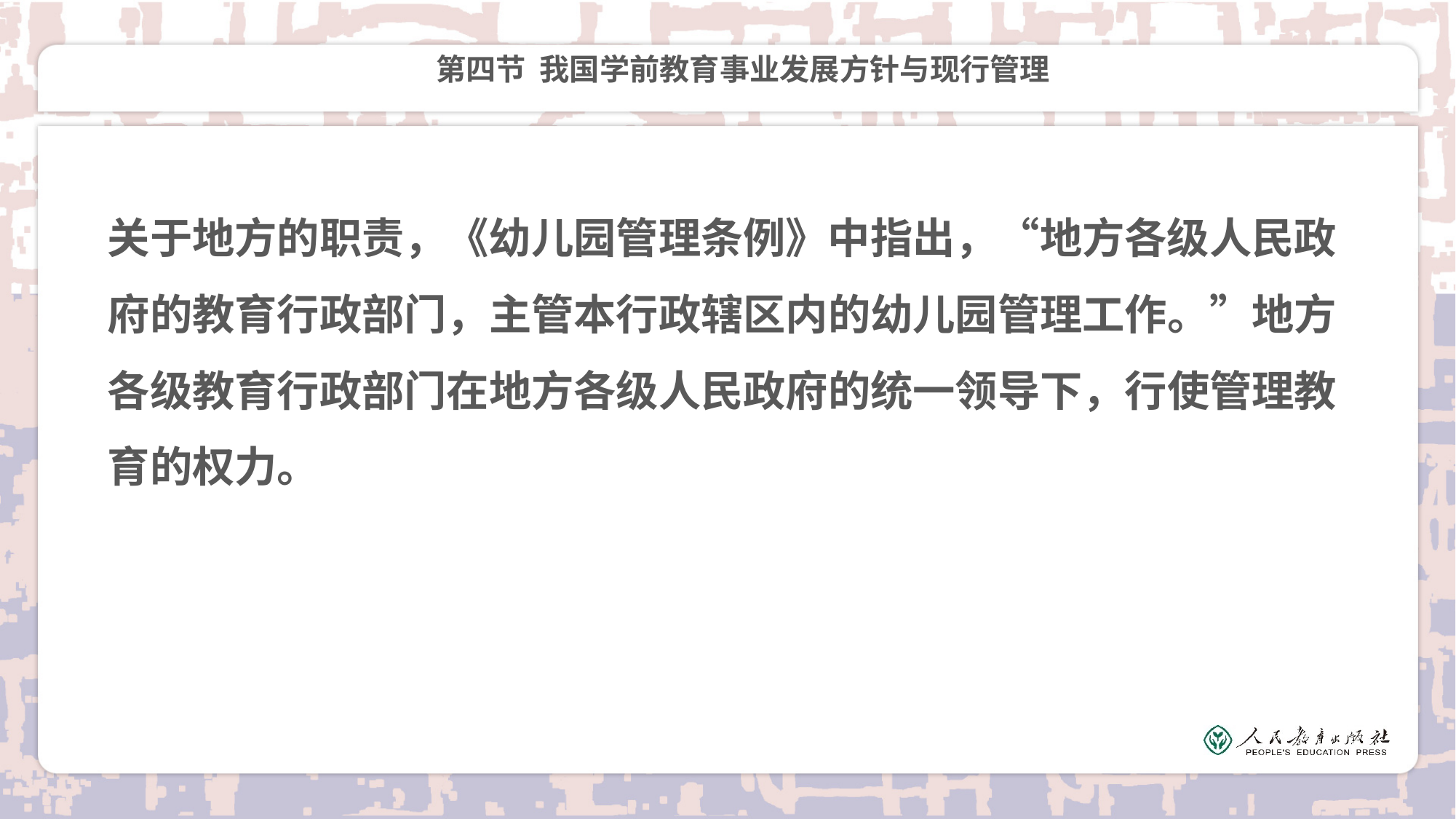

# 第四节  我国学前教育事业发展方针与现行管理
关于地方的职责，《幼儿园管理条例》中指出，“地方各级人民政府的教育行政部门，主管本行政辖区内的幼儿园管理工作。”地方各级教育行政部门在地方各级人民政府的统一领导下，行使管理教育的权力。